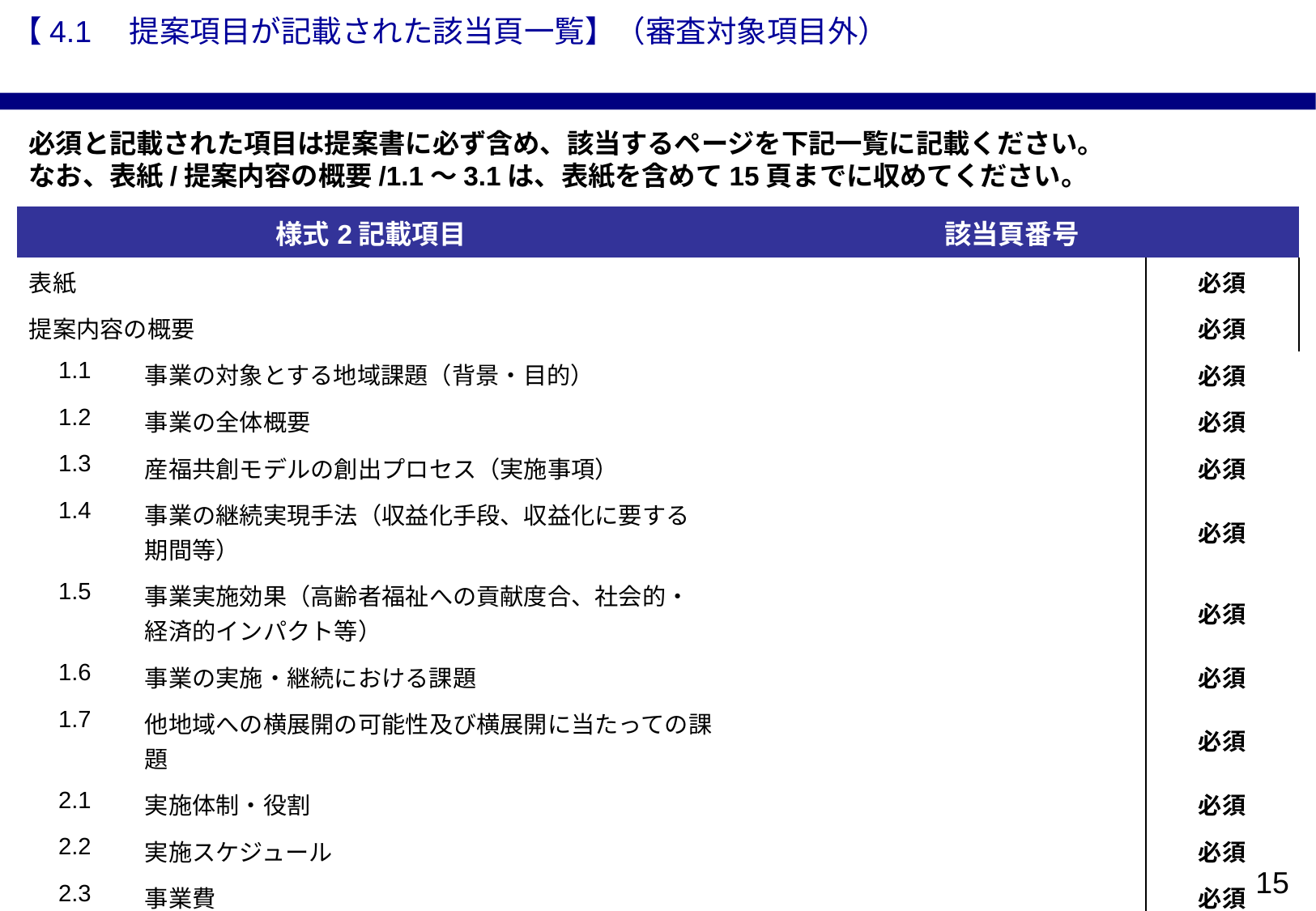

【4.1　提案項目が記載された該当頁一覧】（審査対象項目外）
必須と記載された項目は提案書に必ず含め、該当するページを下記一覧に記載ください。
なお、表紙/提案内容の概要/1.1～3.1は、表紙を含めて15頁までに収めてください。
| 様式2記載項目 |  | 該当頁番号 |  |
| --- | --- | --- | --- |
| 表紙 |  |  | 必須 |
| 提案内容の概要 |  |  | 必須 |
| 1.1 | 事業の対象とする地域課題（背景・目的） |  | 必須 |
| 1.2 | 事業の全体概要 |  | 必須 |
| 1.3 | 産福共創モデルの創出プロセス（実施事項） |  | 必須 |
| 1.4 | 事業の継続実現手法（収益化手段、収益化に要する期間等） |  | 必須 |
| 1.5 | 事業実施効果（高齢者福祉への貢献度合、社会的・経済的インパクト等） |  | 必須 |
| 1.6 | 事業の実施・継続における課題 |  | 必須 |
| 1.7 | 他地域への横展開の可能性及び横展開に当たっての課題 |  | 必須 |
| 2.1 | 実施体制・役割 |  | 必須 |
| 2.2 | 実施スケジュール |  | 必須 |
| 2.3 | 事業費 |  | 必須 |
| 3.1 | 個人情報保護方針 |  | 必須 |
| 4.1 | 提案項目が記載された該当頁一覧 |  | 必須 |